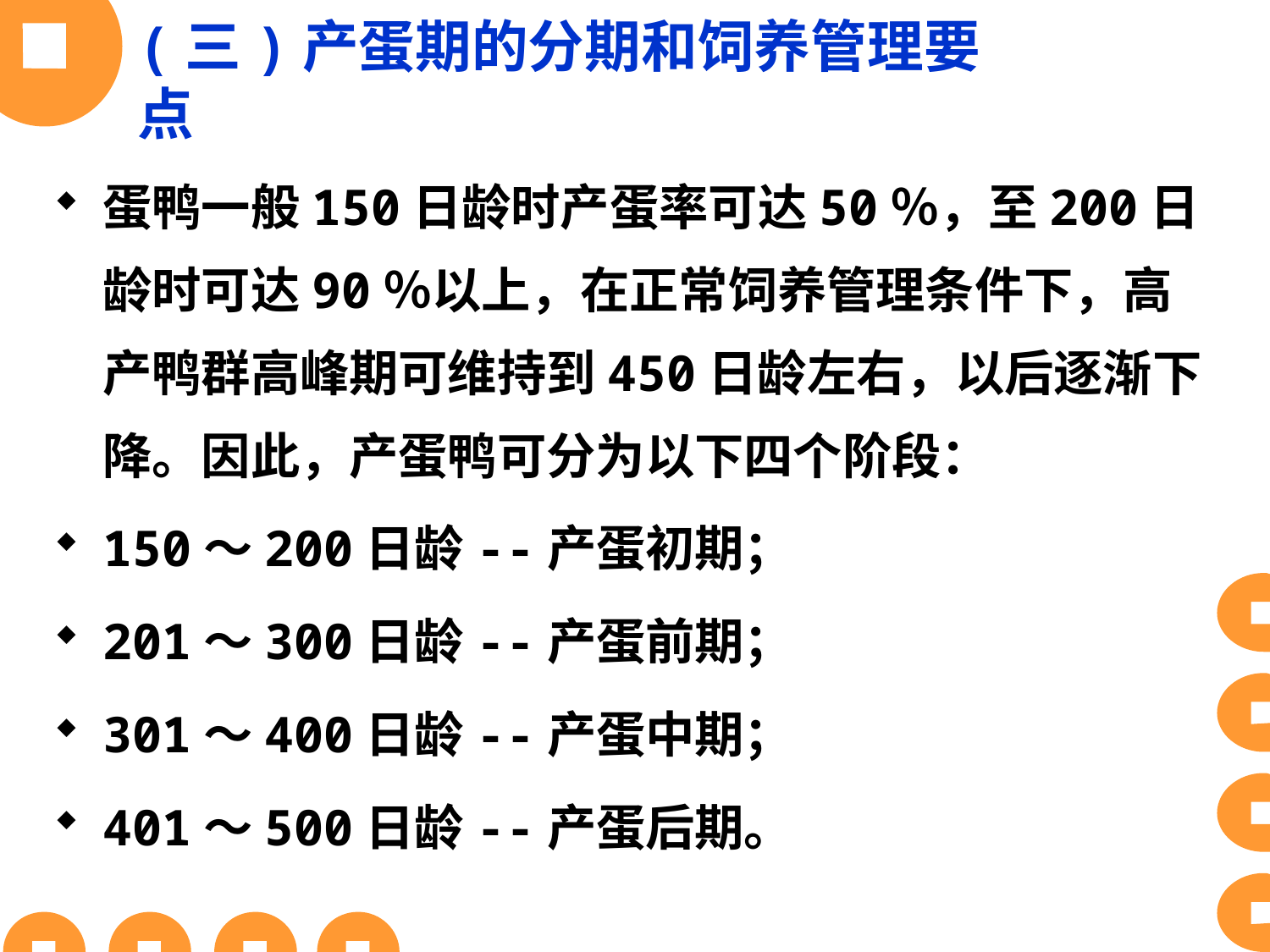

# (三)产蛋期的分期和饲养管理要点
蛋鸭一般150日龄时产蛋率可达50％，至200日龄时可达90％以上，在正常饲养管理条件下，高产鸭群高峰期可维持到450日龄左右，以后逐渐下降。因此，产蛋鸭可分为以下四个阶段：
150～200日龄--产蛋初期；
201～300日龄--产蛋前期；
301～400日龄--产蛋中期；
401～500日龄--产蛋后期。